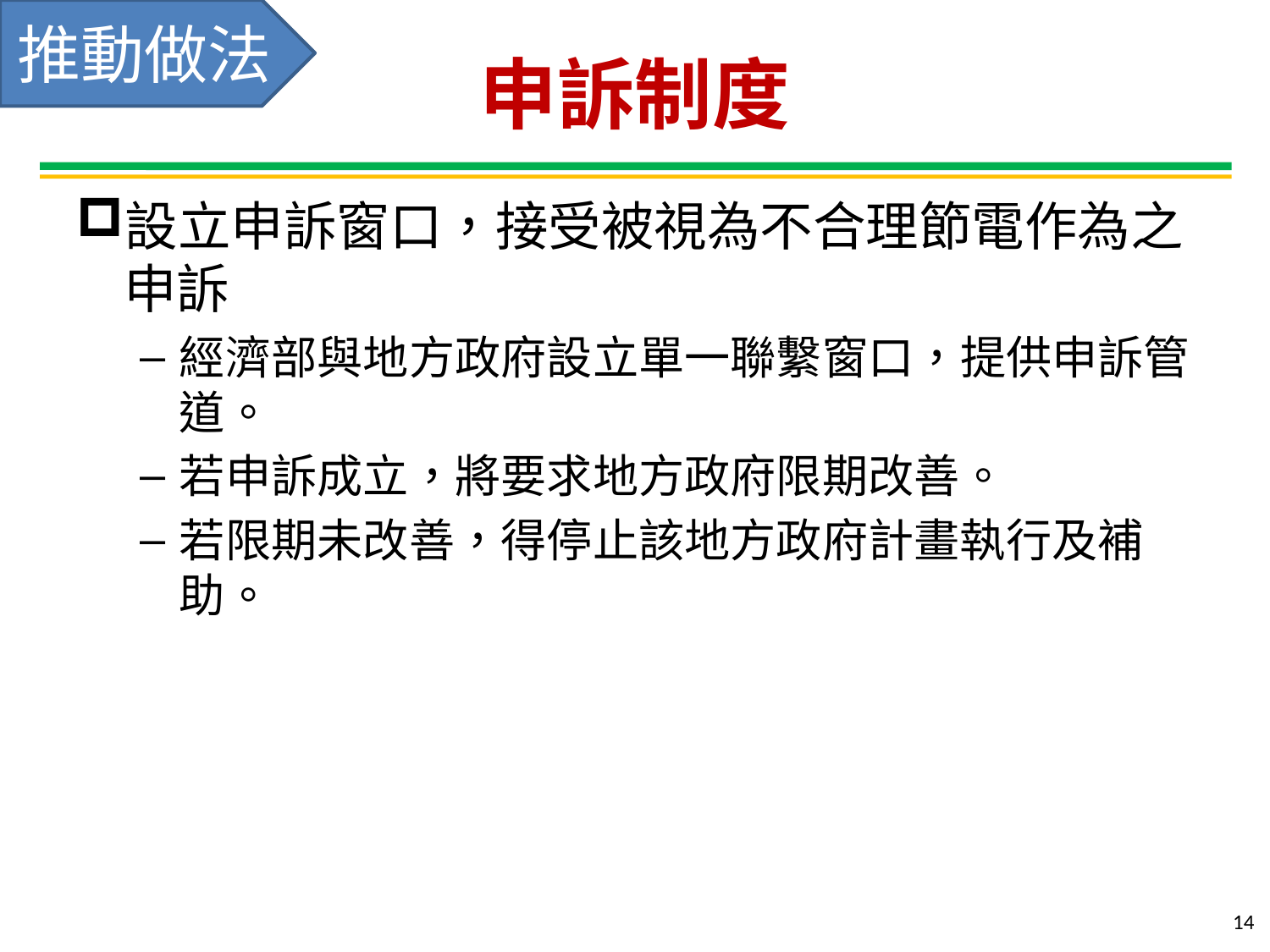

推動做法
# 申訴制度
設立申訴窗口，接受被視為不合理節電作為之申訴
經濟部與地方政府設立單一聯繫窗口，提供申訴管道。
若申訴成立，將要求地方政府限期改善。
若限期未改善，得停止該地方政府計畫執行及補助。

14